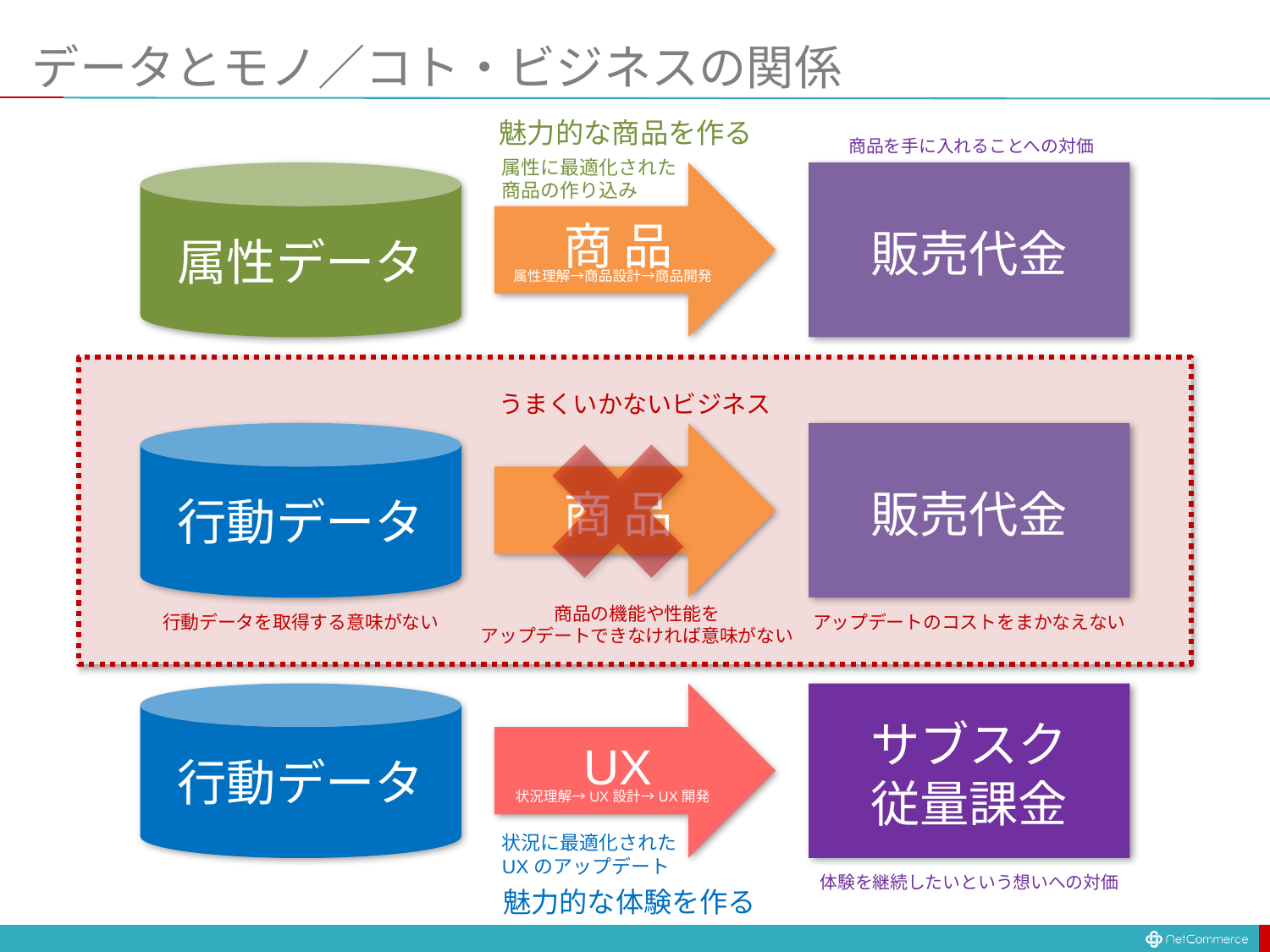

# データとモノ／コト・ビジネスの関係
魅力的な商品を作る
商品を手に入れることへの対価
属性に最適化された
商品の作り込み

商 品
販売代金
属性データ
属性理解→商品設計→商品開発

うまくいかないビジネス

商 品
販売代金
行動データ
商品の機能や性能を
アップデートできなければ意味がない
行動データを取得する意味がない
アップデートのコストをまかなえない

サブスク
従量課金
UX
行動データ
状況理解→UX設計→UX開発
状況に最適化された
UXのアップデート
体験を継続したいという想いへの対価
魅力的な体験を作る